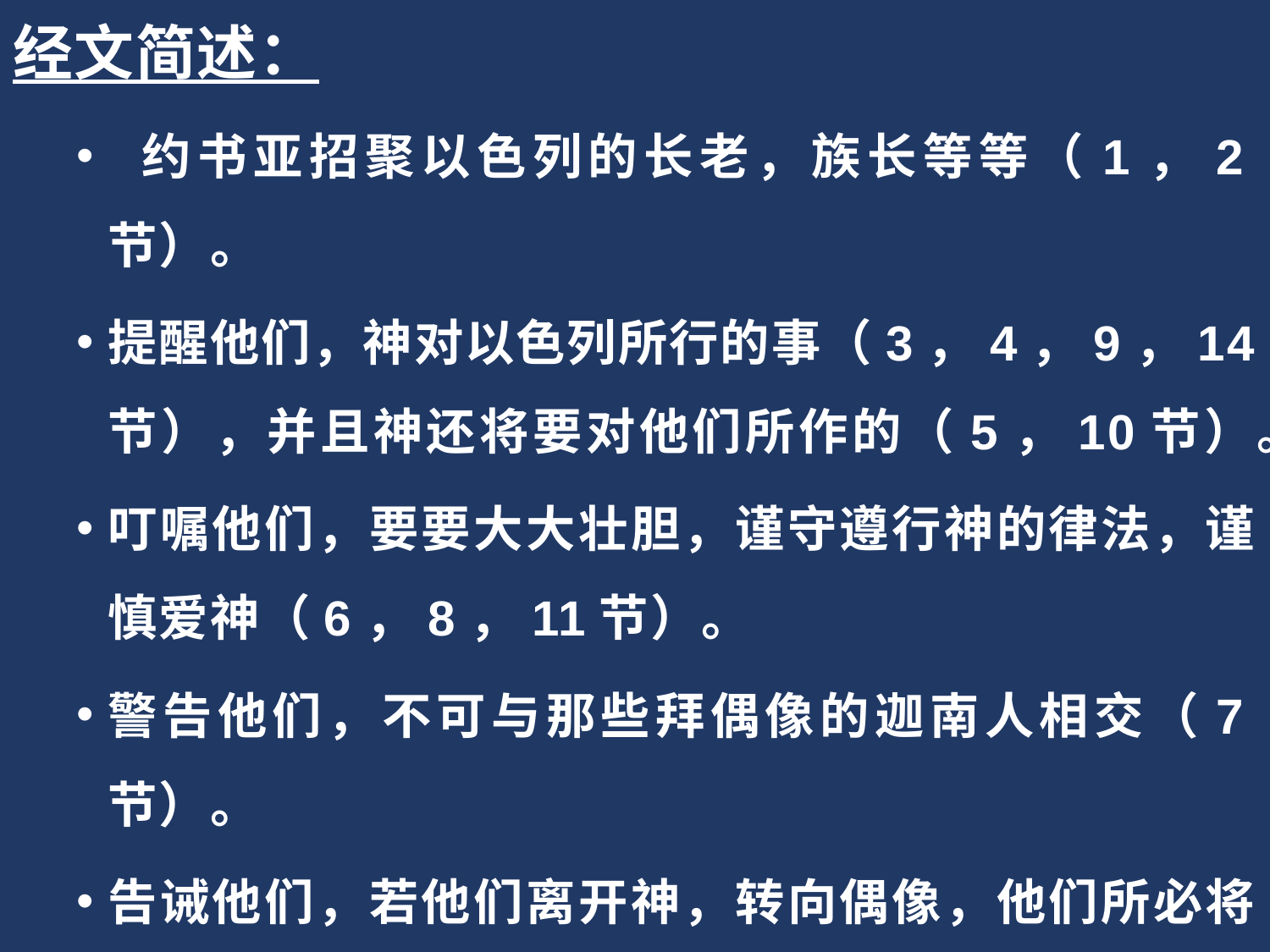

经文简述：
 约书亚招聚以色列的长老，族长等等（1，2节）。
提醒他们，神对以色列所行的事（3，4，9，14节），并且神还将要对他们所作的（5，10节）。
叮嘱他们，要要大大壮胆，谨守遵行神的律法，谨慎爱神（6，8，11节）。
警告他们，不可与那些拜偶像的迦南人相交（7节）。
告诫他们，若他们离开神，转向偶像，他们所必将面临的可怕后果（12，13，15，16节）。